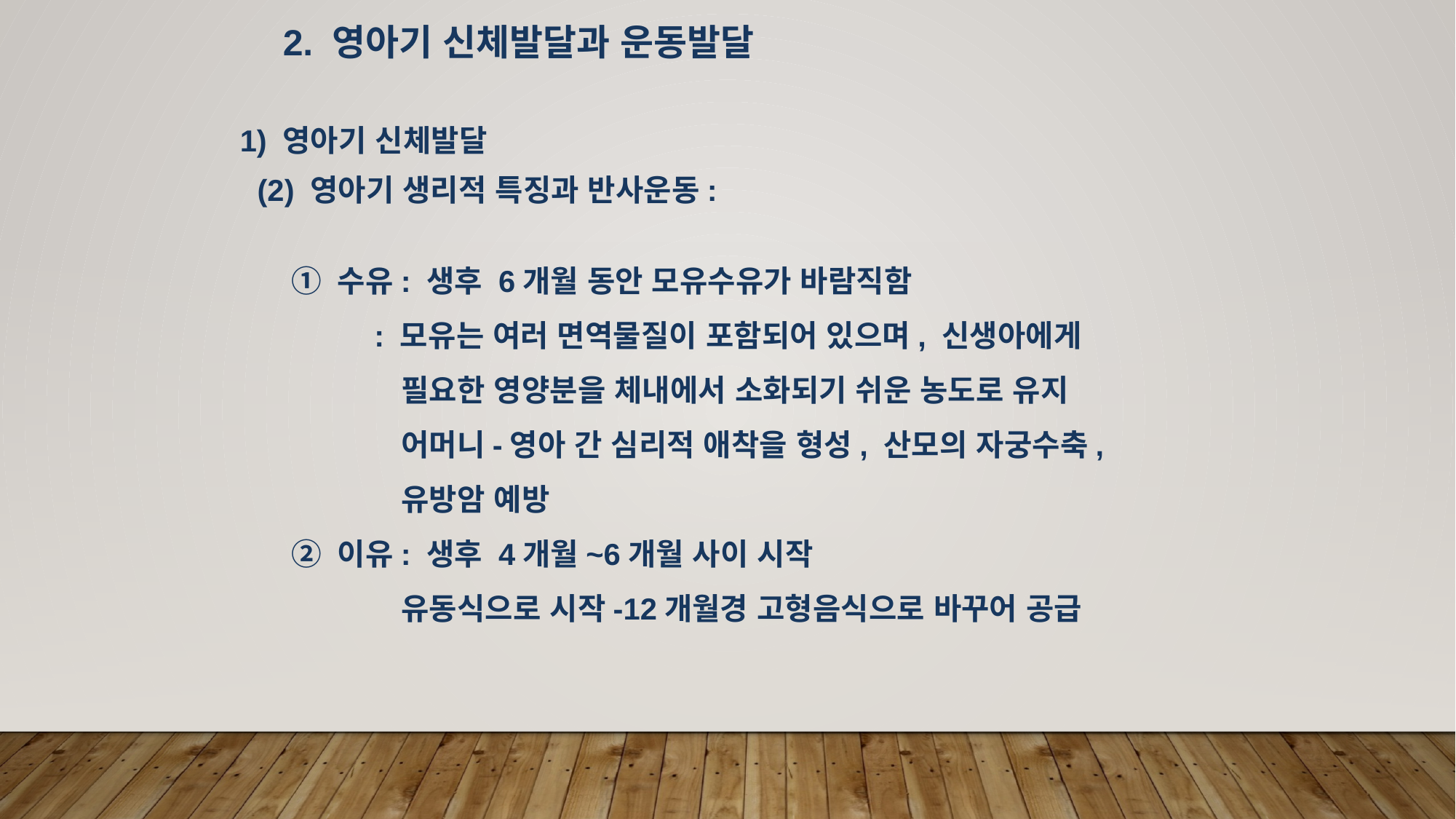

2. 영아기 신체발달과 운동발달
1) 영아기 신체발달
(2) 영아기 생리적 특징과 반사운동:

    ① 수유: 생후 6개월 동안 모유수유가 바람직함
              : 모유는 여러 면역물질이 포함되어 있으며, 신생아에게
                필요한 영양분을 체내에서 소화되기 쉬운 농도로 유지
                어머니-영아 간 심리적 애착을 형성, 산모의 자궁수축,
                유방암 예방
    ② 이유: 생후 4개월~6개월 사이 시작
                유동식으로 시작-12개월경 고형음식으로 바꾸어 공급